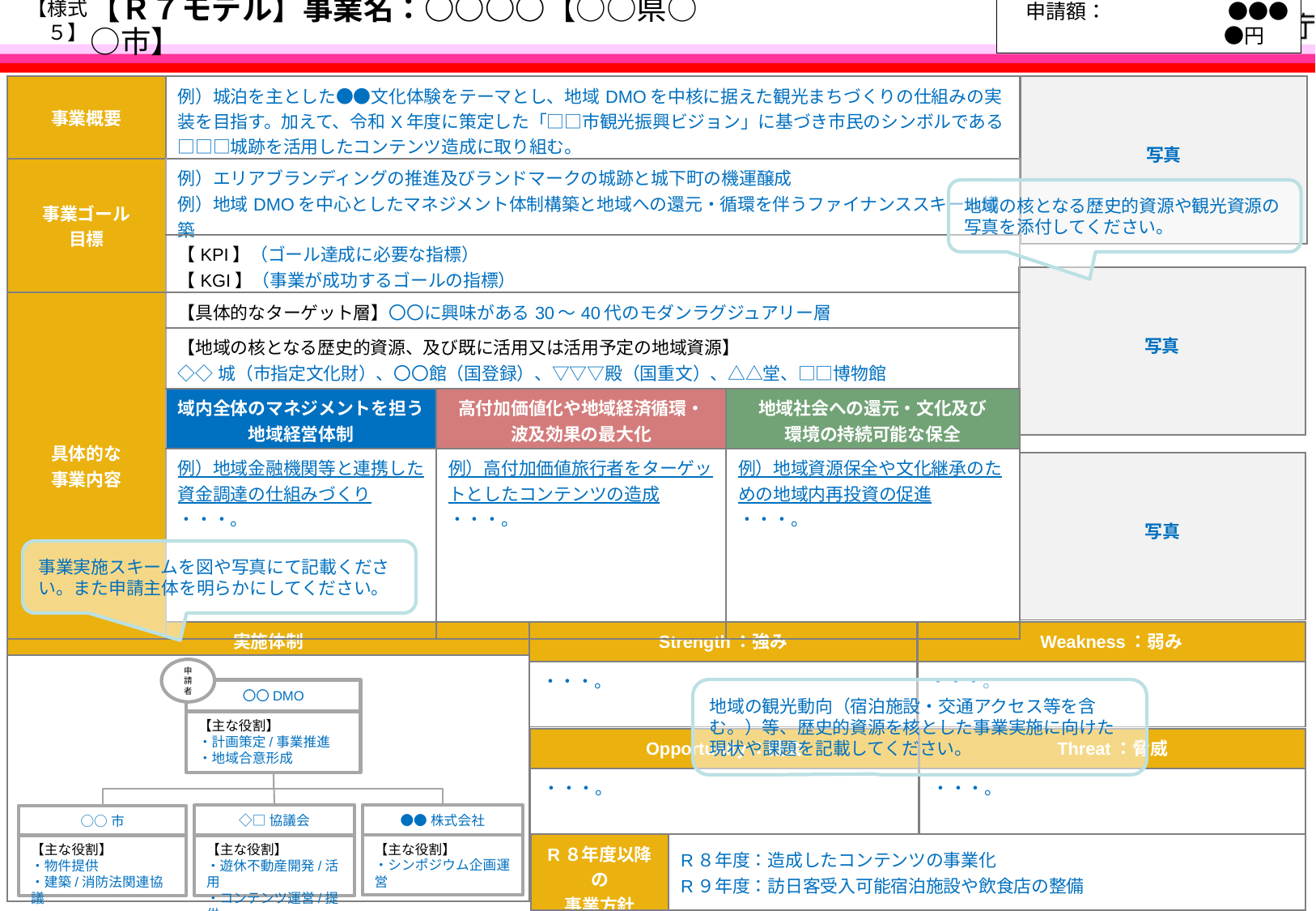

注１：公表される前提で作成してください。注２：実証事業の概要が本事業概要説明書１枚で分かるように簡潔に記載してください。
注３：青字の記入要領等を削除の上、記載してください。フォントサイズは【10.5ポイント以上】とし、重要な箇所は下線付きの赤字で記載してください。
【様式５】
申請額：　　　　　　●●●●円
# 【Ｒ７モデル】事業名：○○○○【○○県○○市】
| 写真 |
| --- |
| 事業概要 | 例）城泊を主とした●●文化体験をテーマとし、地域DMOを中核に据えた観光まちづくりの仕組みの実装を目指す。加えて、令和X年度に策定した「□□市観光振興ビジョン」に基づき市民のシンボルである□□□城跡を活用したコンテンツ造成に取り組む。 |  |  |
| --- | --- | --- | --- |
| 事業ゴール 目標 | 例）エリアブランディングの推進及びランドマークの城跡と城下町の機運醸成 例）地域DMOを中心としたマネジメント体制構築と地域への還元・循環を伴うファイナンススキーム構築 |  |  |
|  | 【KPI】（ゴール達成に必要な指標） 【KGI】（事業が成功するゴールの指標） |  |  |
| 具体的な 事業内容 | 【具体的なターゲット層】〇〇に興味がある30～40代のモダンラグジュアリー層 |  |  |
|  | 【地域の核となる歴史的資源、及び既に活用又は活用予定の地域資源】 ◇◇城（市指定文化財）、〇〇館（国登録）、▽▽▽殿（国重文）、△△堂、□□博物館 |  |  |
|  | 域内全体のマネジメントを担う 地域経営体制 | 高付加価値化や地域経済循環・ 波及効果の最大化 | 地域社会への還元・文化及び 環境の持続可能な保全 |
|  | 例）地域金融機関等と連携した資金調達の仕組みづくり ・・・。 | 例）高付加価値旅行者をターゲットとしたコンテンツの造成 ・・・。 | 例）地域資源保全や文化継承のための地域内再投資の促進 ・・・。 |
地域の核となる歴史的資源や観光資源の写真を添付してください。
| 写真 |
| --- |
| 写真 |
| --- |
事業実施スキームを図や写真にて記載ください。また申請主体を明らかにしてください。
| 実施体制 |
| --- |
|  |
| Strength：強み |
| --- |
| ・・・。 |
| Weakness：弱み |
| --- |
| ・・・。 |
申請
者
地域の観光動向（宿泊施設・交通アクセス等を含む。）等、歴史的資源を核とした事業実施に向けた現状や課題を記載してください。
〇〇DMO
【主な役割】
・計画策定/事業推進
・地域合意形成
| Opportunity：機会 |
| --- |
| ・・・。 |
| Threat：脅威 |
| --- |
| ・・・。 |
◇□協議会
【主な役割】
・遊休不動産開発/活用
・コンテンツ運営/提供
●●株式会社
【主な役割】
・シンポジウム企画運営
○○市
【主な役割】
・物件提供
・建築/消防法関連協議
| R８年度以降の 事業方針 | R８年度：造成したコンテンツの事業化 R９年度：訪日客受入可能宿泊施設や飲食店の整備 |
| --- | --- |